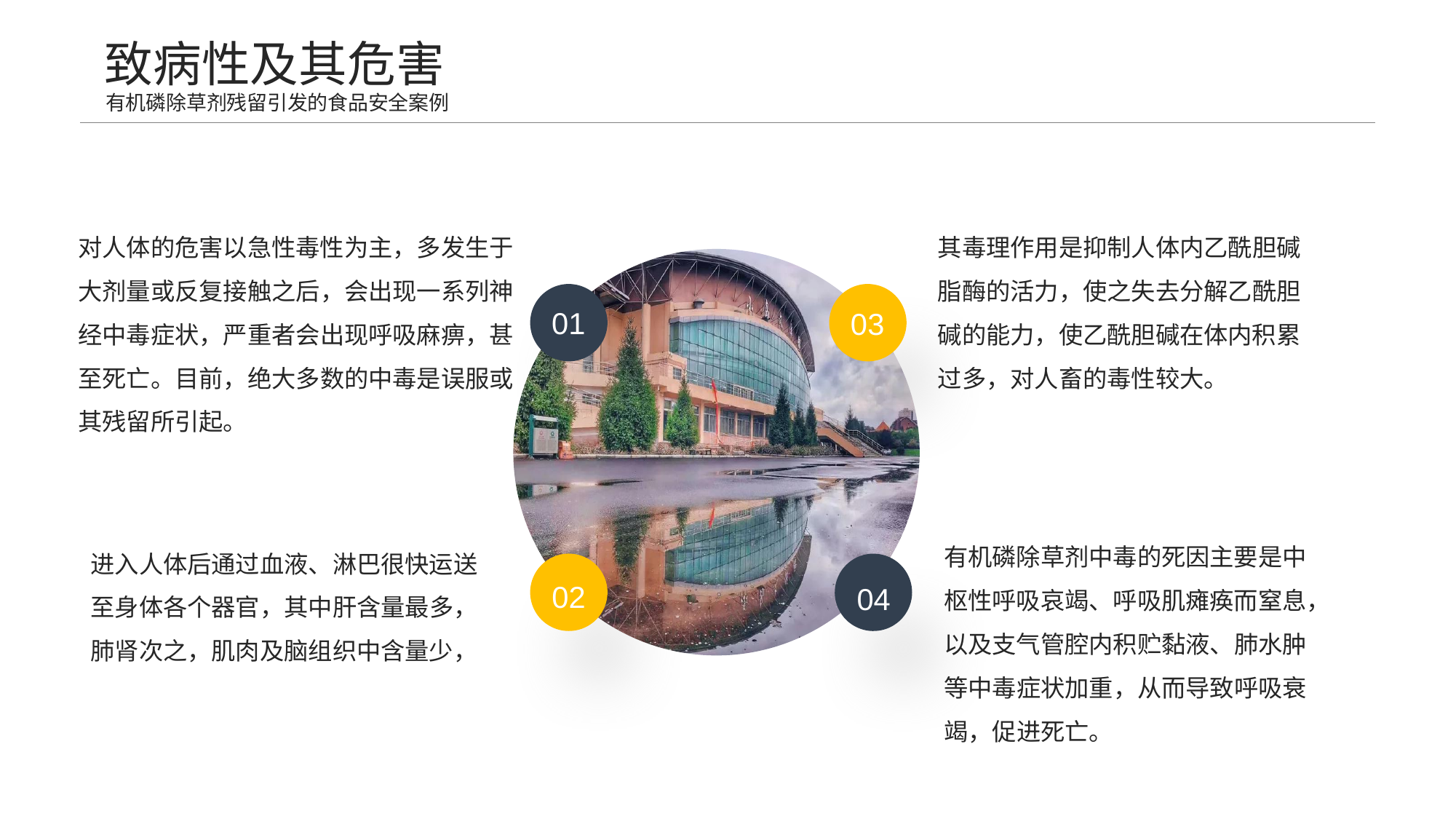

致病性及其危害
有机磷除草剂残留引发的食品安全案例
对人体的危害以急性毒性为主，多发生于大剂量或反复接触之后，会出现一系列神经中毒症状，严重者会出现呼吸麻痹，甚至死亡。目前，绝大多数的中毒是误服或其残留所引起。
其毒理作用是抑制人体内乙酰胆碱脂酶的活力，使之失去分解乙酰胆碱的能力，使乙酰胆碱在体内积累过多，对人畜的毒性较大。

进入人体后通过血液、淋巴很快运送至身体各个器官，其中肝含量最多，肺肾次之，肌肉及脑组织中含量少，

01
03
有机磷除草剂中毒的死因主要是中枢性呼吸哀竭、呼吸肌瘫痪而窒息，以及支气管腔内积贮黏液、肺水肿等中毒症状加重，从而导致呼吸衰竭，促进死亡。

02
04